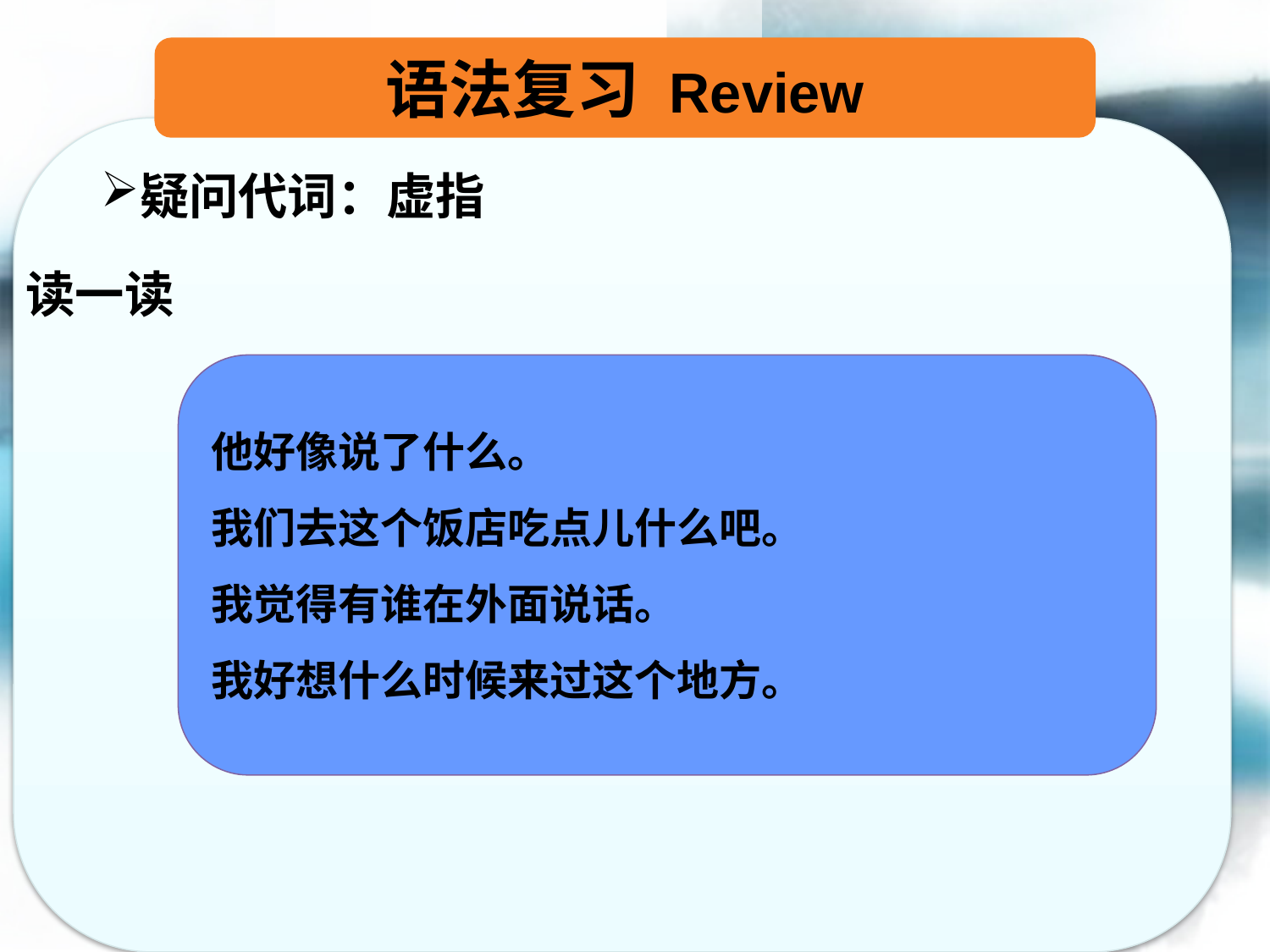

语法复习 Review

疑问代词：虚指
读一读

他好像说了什么。
我们去这个饭店吃点儿什么吧。
我觉得有谁在外面说话。
我好想什么时候来过这个地方。